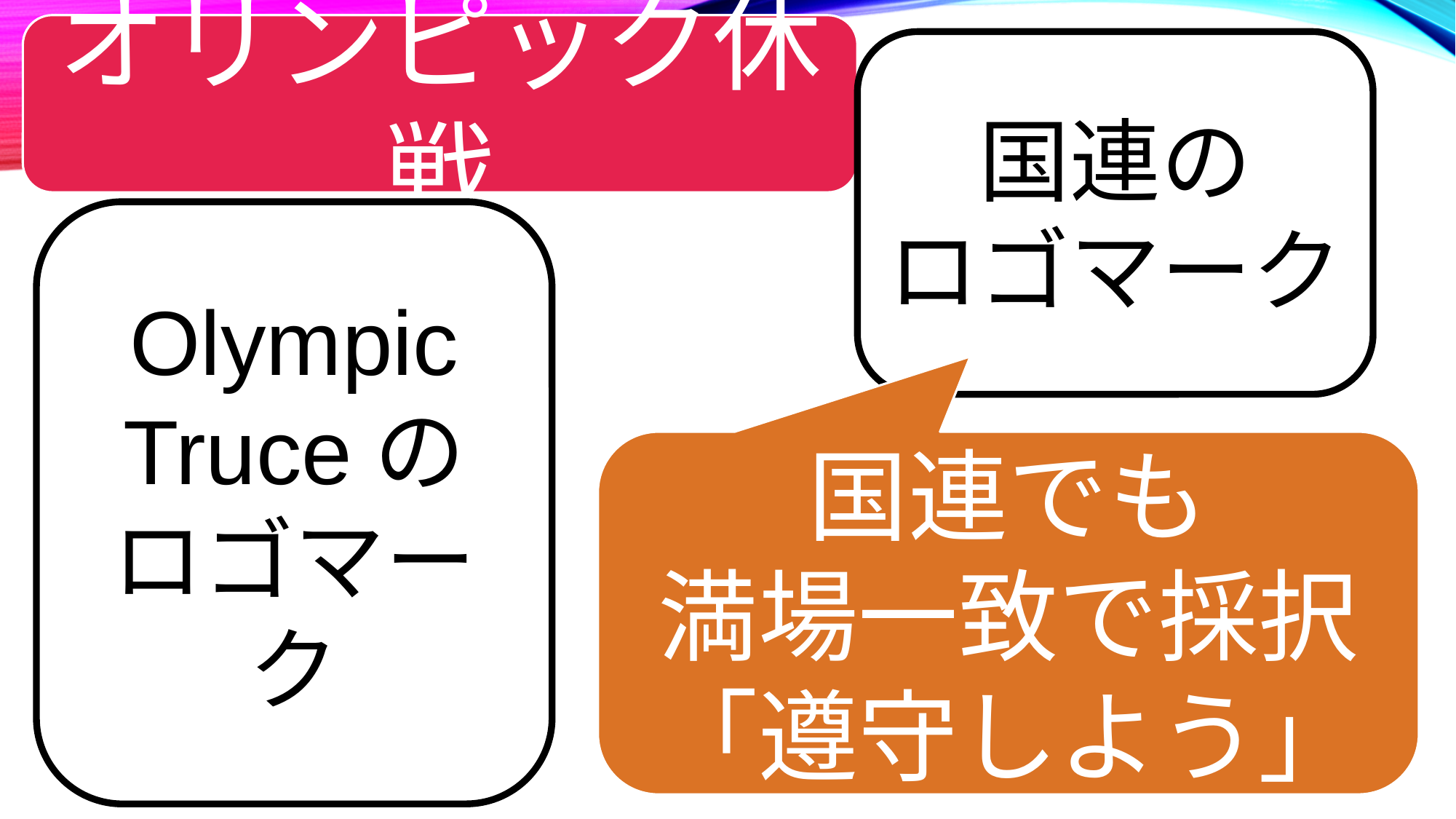

オリンピック休戦
国連の
ロゴマーク
Olympic Truceの
ロゴマーク
国連でも
満場一致で採択
「遵守しよう」